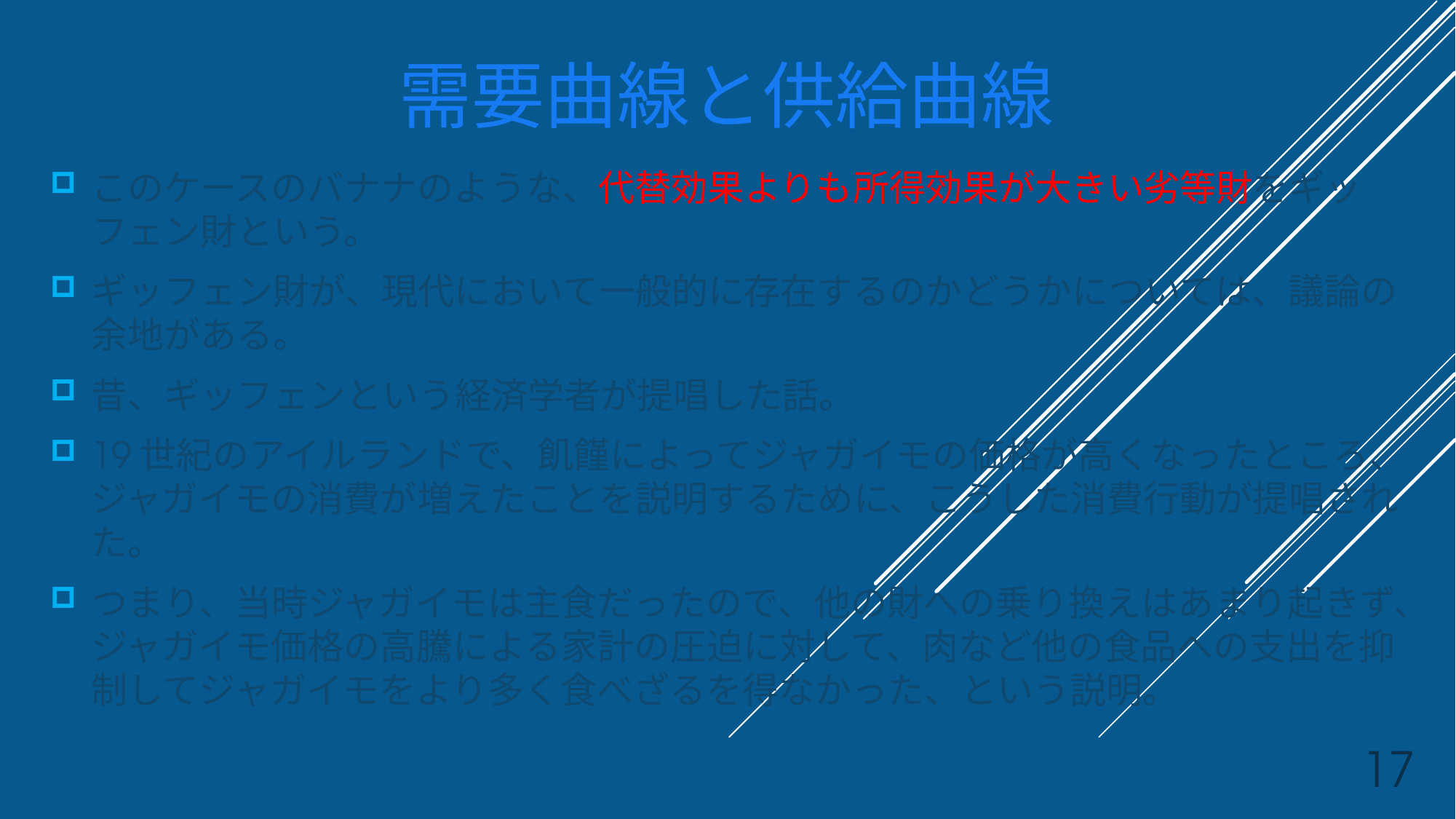

# 需要曲線と供給曲線
このケースのバナナのような、代替効果よりも所得効果が大きい劣等財をギッフェン財という。
ギッフェン財が、現代において一般的に存在するのかどうかについては、議論の余地がある。
昔、ギッフェンという経済学者が提唱した話。
19世紀のアイルランドで、飢饉によってジャガイモの価格が高くなったところ、ジャガイモの消費が増えたことを説明するために、こうした消費行動が提唱された。
つまり、当時ジャガイモは主食だったので、他の財への乗り換えはあまり起きず、ジャガイモ価格の高騰による家計の圧迫に対して、肉など他の食品への支出を抑制してジャガイモをより多く食べざるを得なかった、という説明。
17